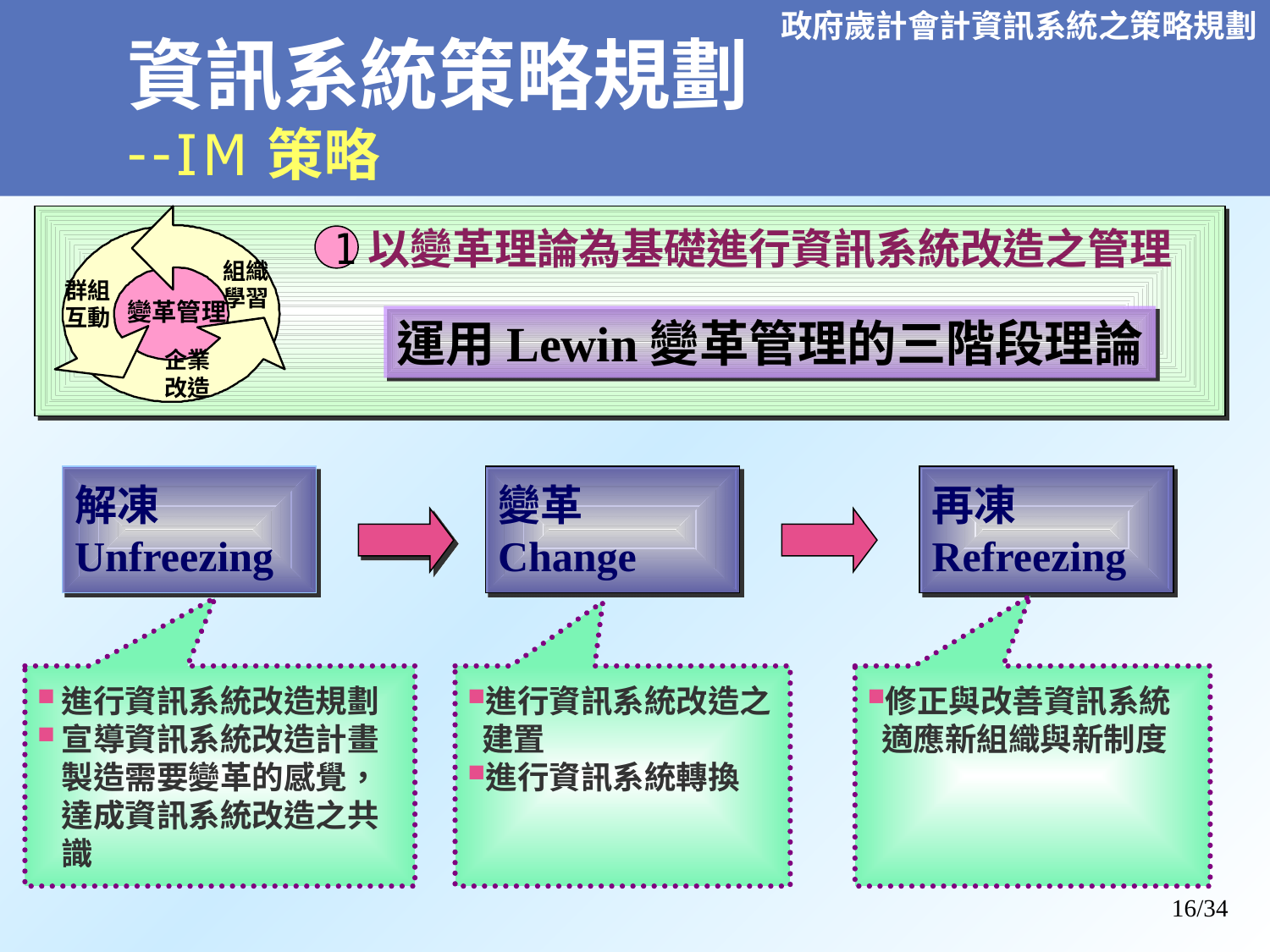

# 資訊系統策略規劃 --IM策略

以變革理論為基礎進行資訊系統改造之管理
1
運用Lewin變革管理的三階段理論

組織
學習

  變革管理

群組
互動

企業
改造
解凍
Unfreezing
進行資訊系統改造規劃
宣導資訊系統改造計畫製造需要變革的感覺，達成資訊系統改造之共識
變革
Change

進行資訊系統改造之
  建置
進行資訊系統轉換

再凍
Refreezing
修正與改善資訊系統
  適應新組織與新制度

16/34